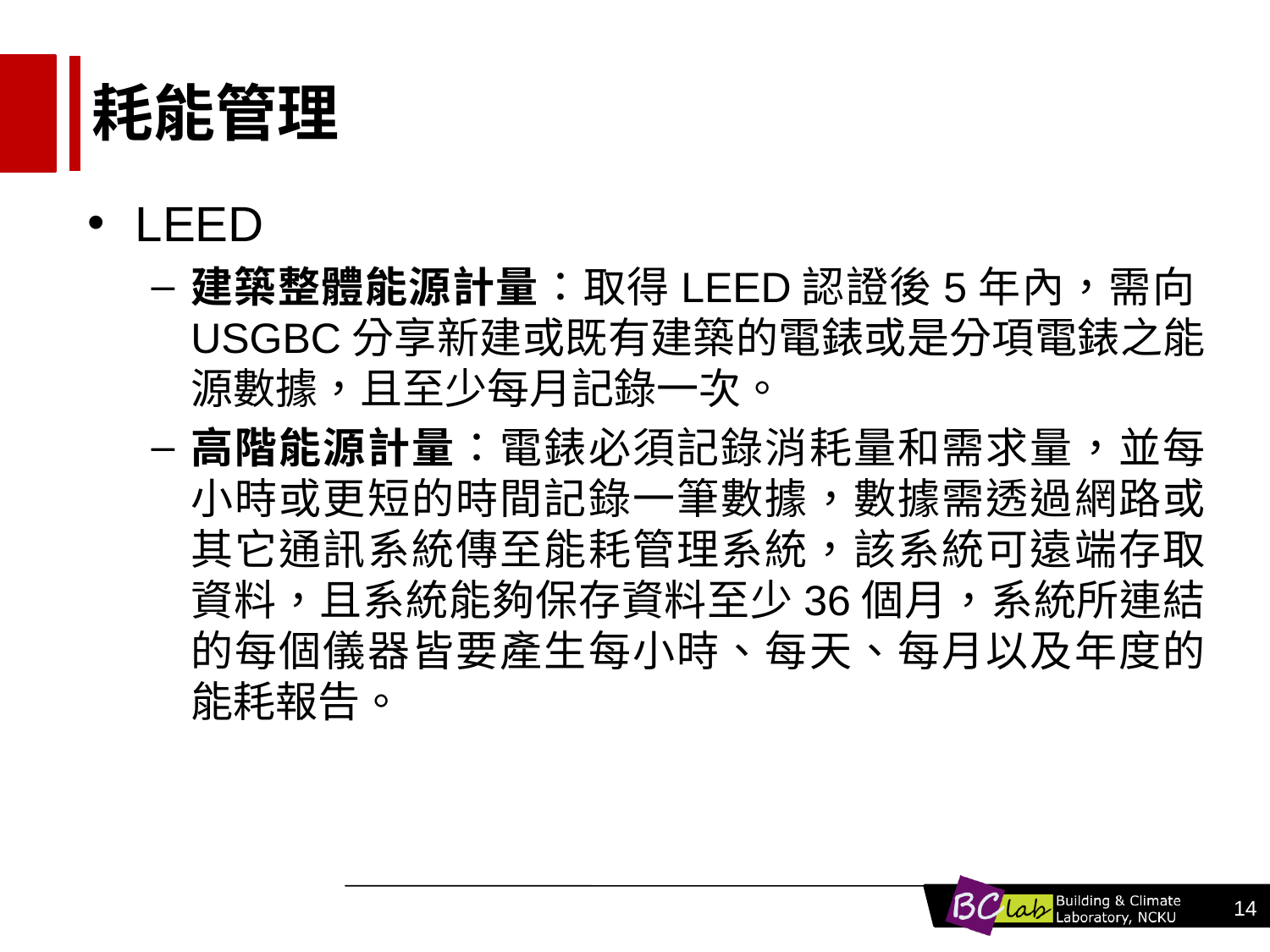

# 耗能管理
LEED
建築整體能源計量：取得LEED認證後5年內，需向USGBC分享新建或既有建築的電錶或是分項電錶之能源數據，且至少每月記錄一次。
高階能源計量：電錶必須記錄消耗量和需求量，並每小時或更短的時間記錄一筆數據，數據需透過網路或其它通訊系統傳至能耗管理系統，該系統可遠端存取資料，且系統能夠保存資料至少36個月，系統所連結的每個儀器皆要產生每小時、每天、每月以及年度的能耗報告。
14